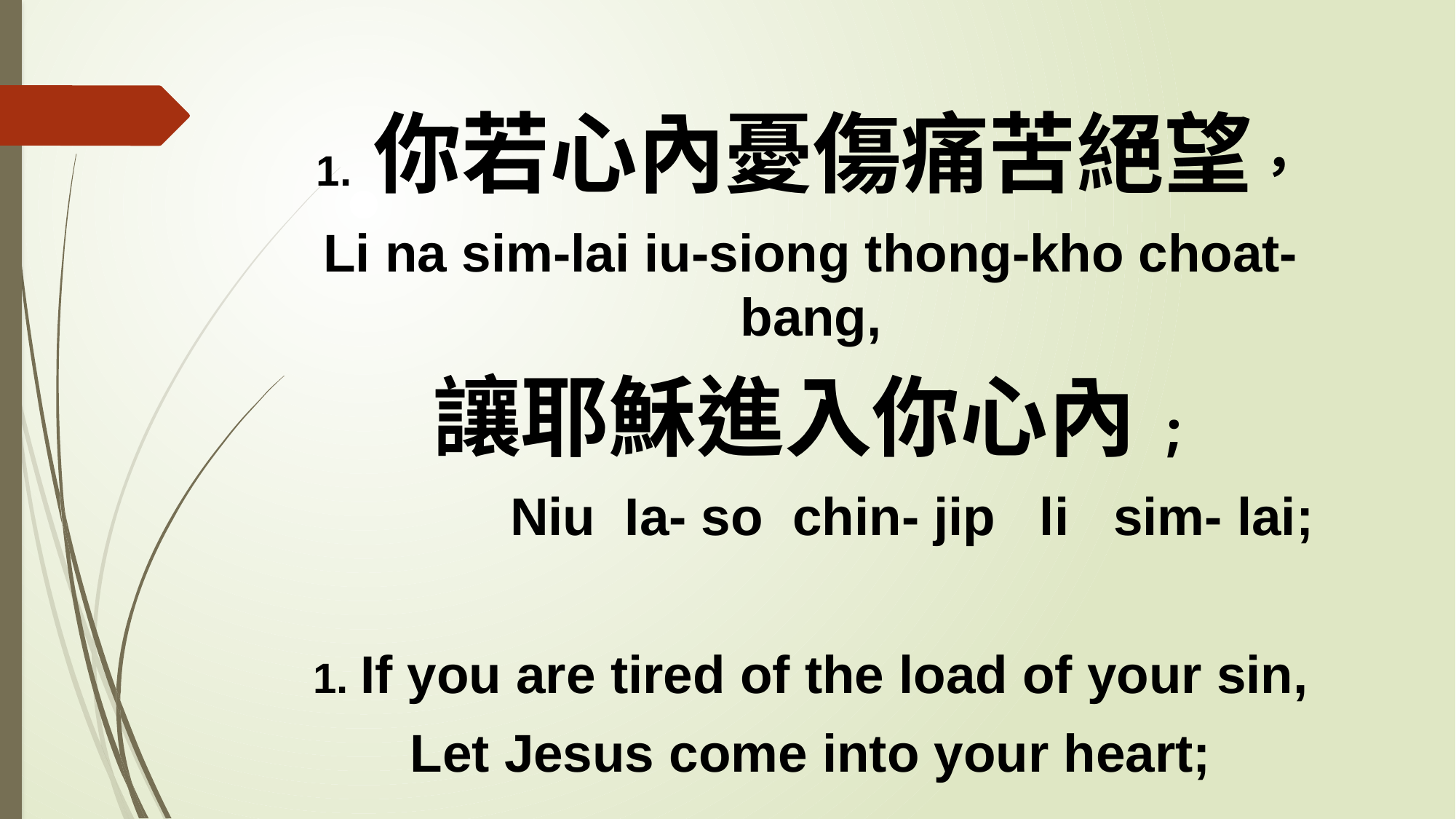

1. 你若心內憂傷痛苦絕望，
Li na sim-lai iu-siong thong-kho choat-bang,
讓耶穌進入你心內;
                 Niu  Ia- so  chin- jip   li   sim- lai;

1. If you are tired of the load of your sin,
Let Jesus come into your heart;